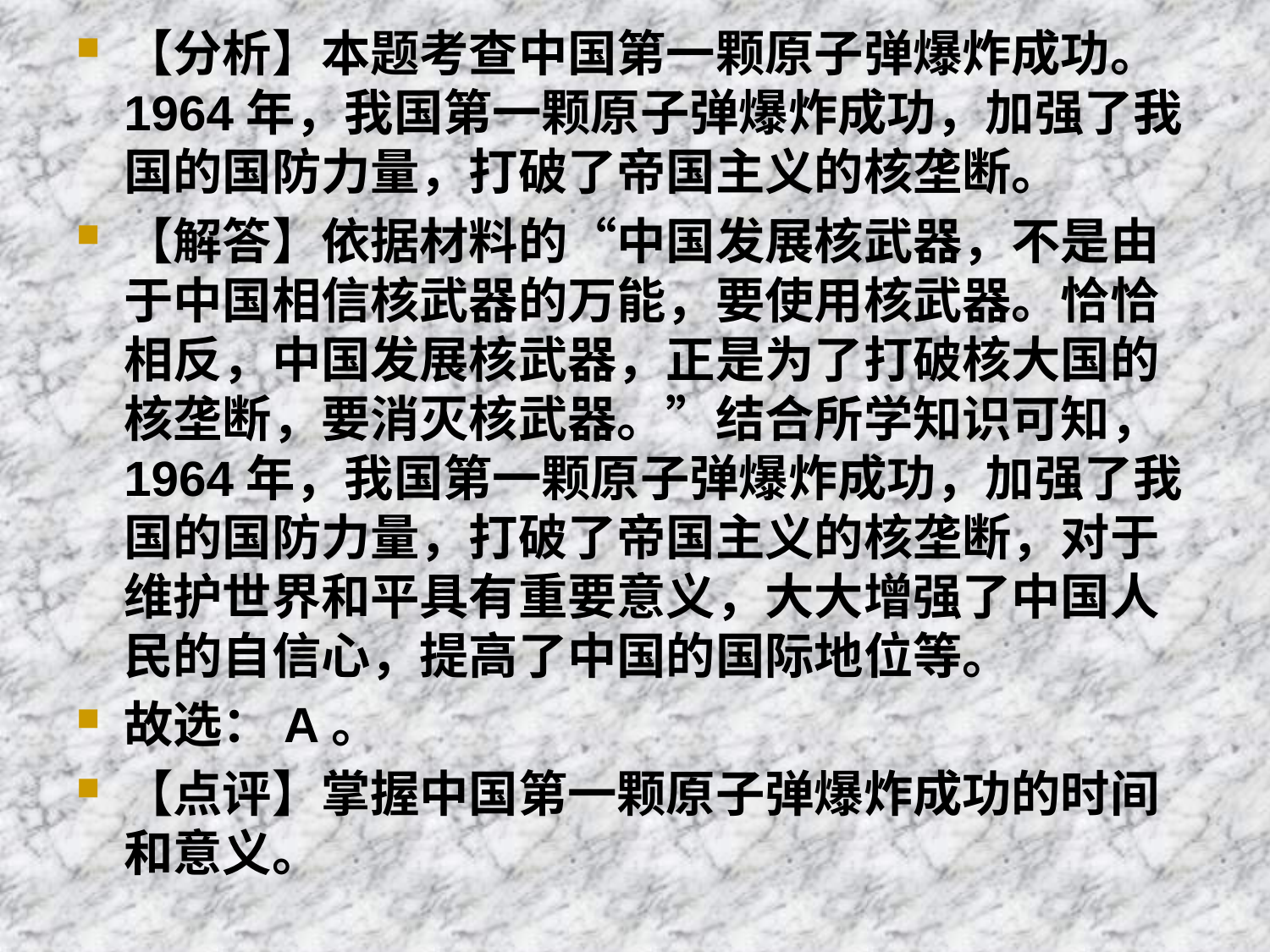

【分析】本题考查中国第一颗原子弹爆炸成功。1964年，我国第一颗原子弹爆炸成功，加强了我国的国防力量，打破了帝国主义的核垄断。
【解答】依据材料的“中国发展核武器，不是由于中国相信核武器的万能，要使用核武器。恰恰相反，中国发展核武器，正是为了打破核大国的核垄断，要消灭核武器。”结合所学知识可知，1964年，我国第一颗原子弹爆炸成功，加强了我国的国防力量，打破了帝国主义的核垄断，对于维护世界和平具有重要意义，大大增强了中国人民的自信心，提高了中国的国际地位等。
故选：A。
【点评】掌握中国第一颗原子弹爆炸成功的时间和意义。
#